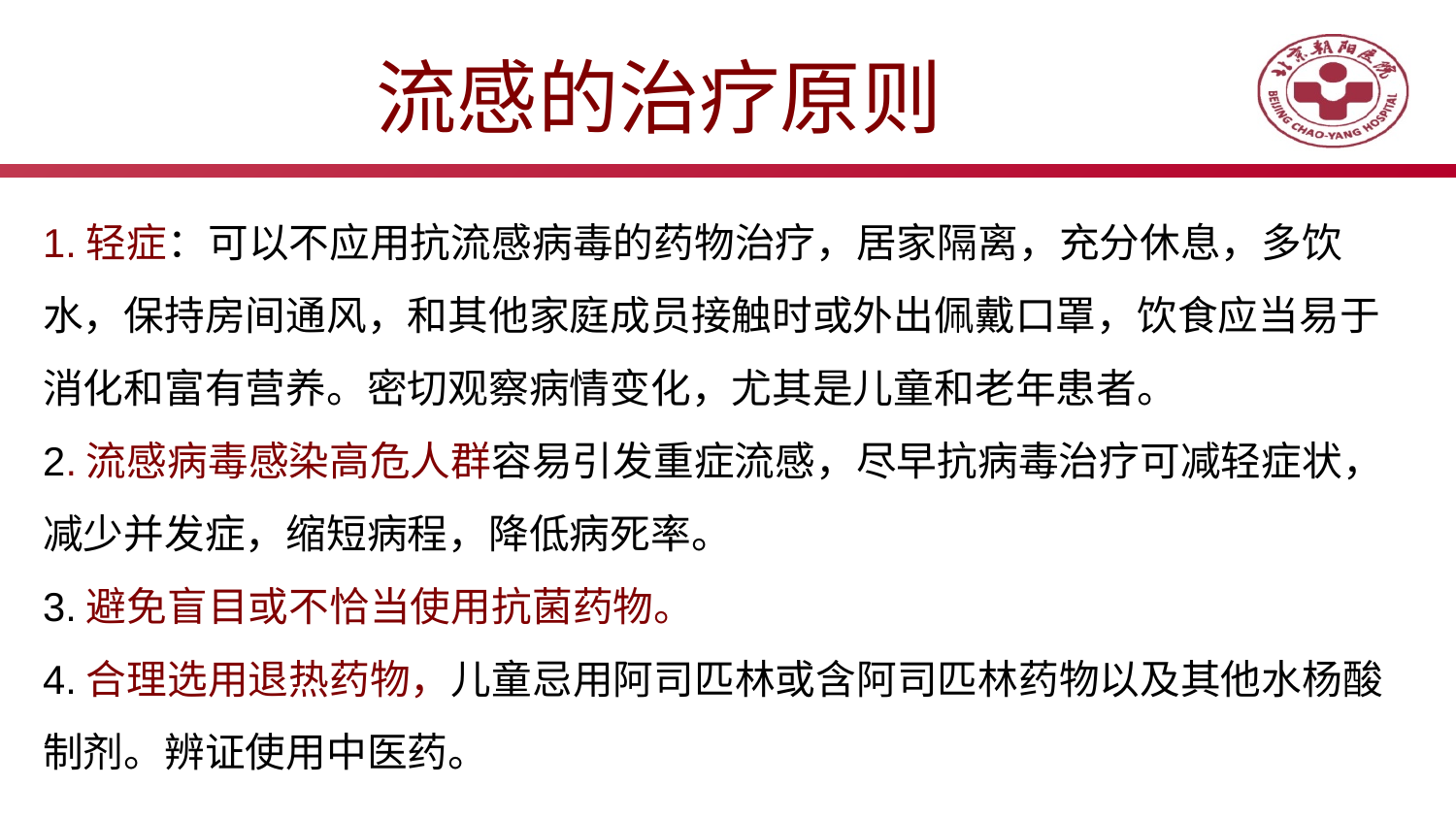

流感的治疗原则
1.轻症：可以不应用抗流感病毒的药物治疗，居家隔离，充分休息，多饮水，保持房间通风，和其他家庭成员接触时或外出佩戴口罩，饮食应当易于消化和富有营养。密切观察病情变化，尤其是儿童和老年患者。
2.流感病毒感染高危人群容易引发重症流感，尽早抗病毒治疗可减轻症状， 减少并发症，缩短病程，降低病死率。
3.避免盲目或不恰当使用抗菌药物。
4.合理选用退热药物，儿童忌用阿司匹林或含阿司匹林药物以及其他水杨酸制剂。辨证使用中医药。